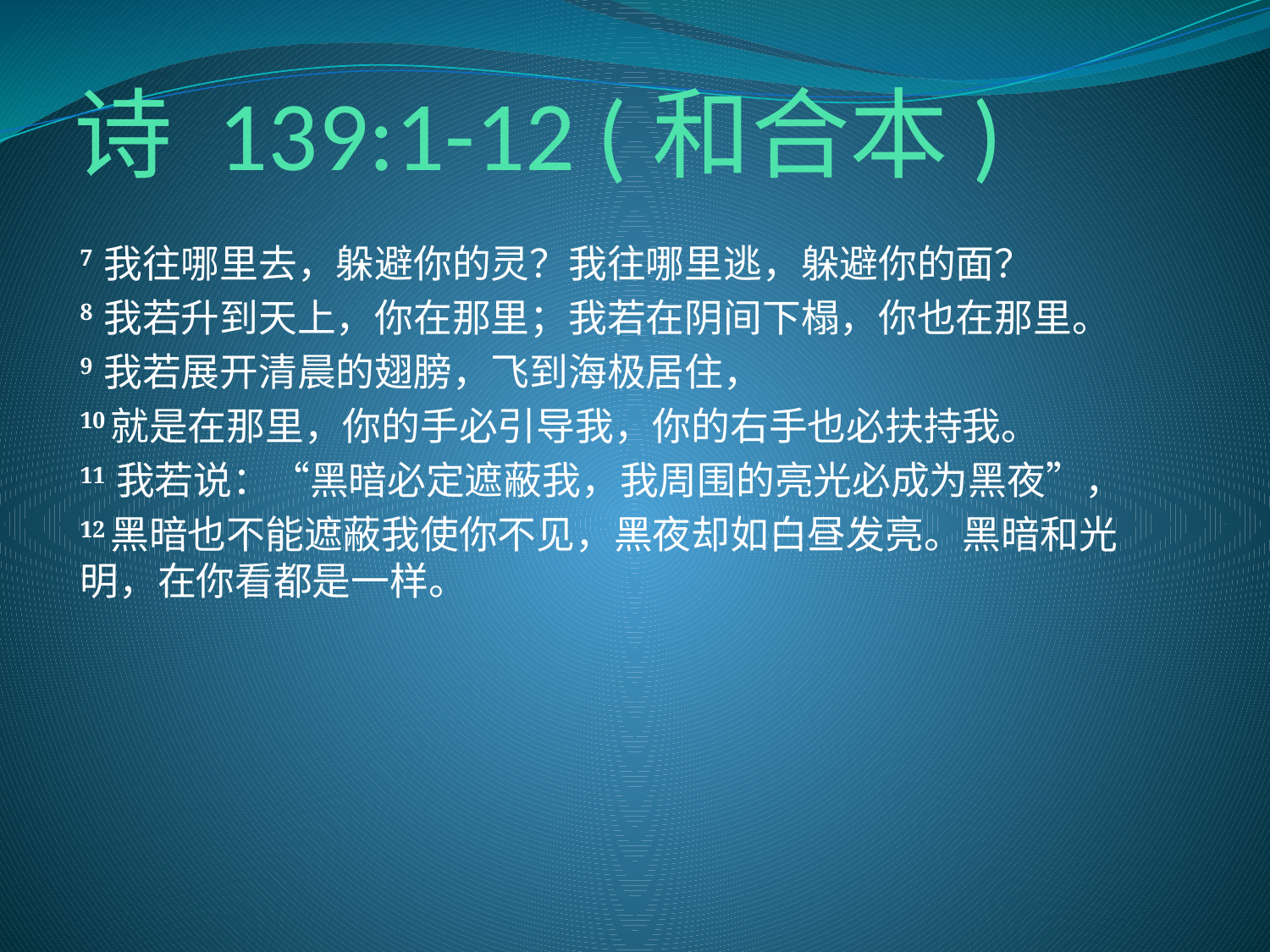

# 诗 139:1-12 (和合本)
7 我往哪里去，躲避你的灵？我往哪里逃，躲避你的面？
8 我若升到天上，你在那里；我若在阴间下榻，你也在那里。
9 我若展开清晨的翅膀，飞到海极居住，
10就是在那里，你的手必引导我，你的右手也必扶持我。
11 我若说：“黑暗必定遮蔽我，我周围的亮光必成为黑夜”，
12黑暗也不能遮蔽我使你不见，黑夜却如白昼发亮。黑暗和光明，在你看都是一样。